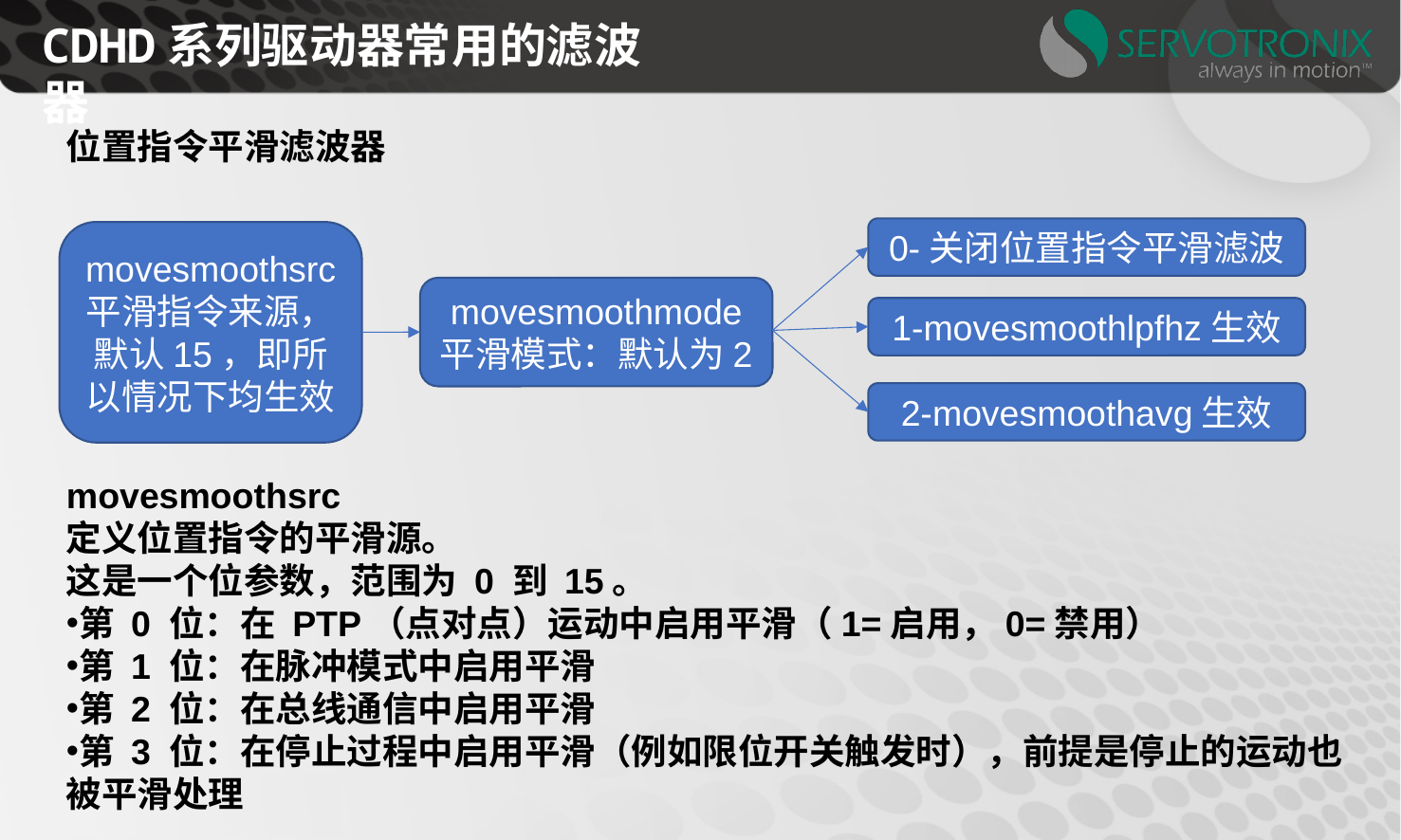

CDHD系列驱动器常用的滤波器
位置指令平滑滤波器
0-关闭位置指令平滑滤波
movesmoothsrc
平滑指令来源，默认15，即所以情况下均生效
movesmoothmode
平滑模式：默认为2
1-movesmoothlpfhz生效
2-movesmoothavg生效
movesmoothsrc
定义位置指令的平滑源。
这是一个位参数，范围为 0 到 15。
第 0 位：在 PTP（点对点）运动中启用平滑（1=启用，0=禁用）
第 1 位：在脉冲模式中启用平滑
第 2 位：在总线通信中启用平滑
第 3 位：在停止过程中启用平滑（例如限位开关触发时），前提是停止的运动也被平滑处理